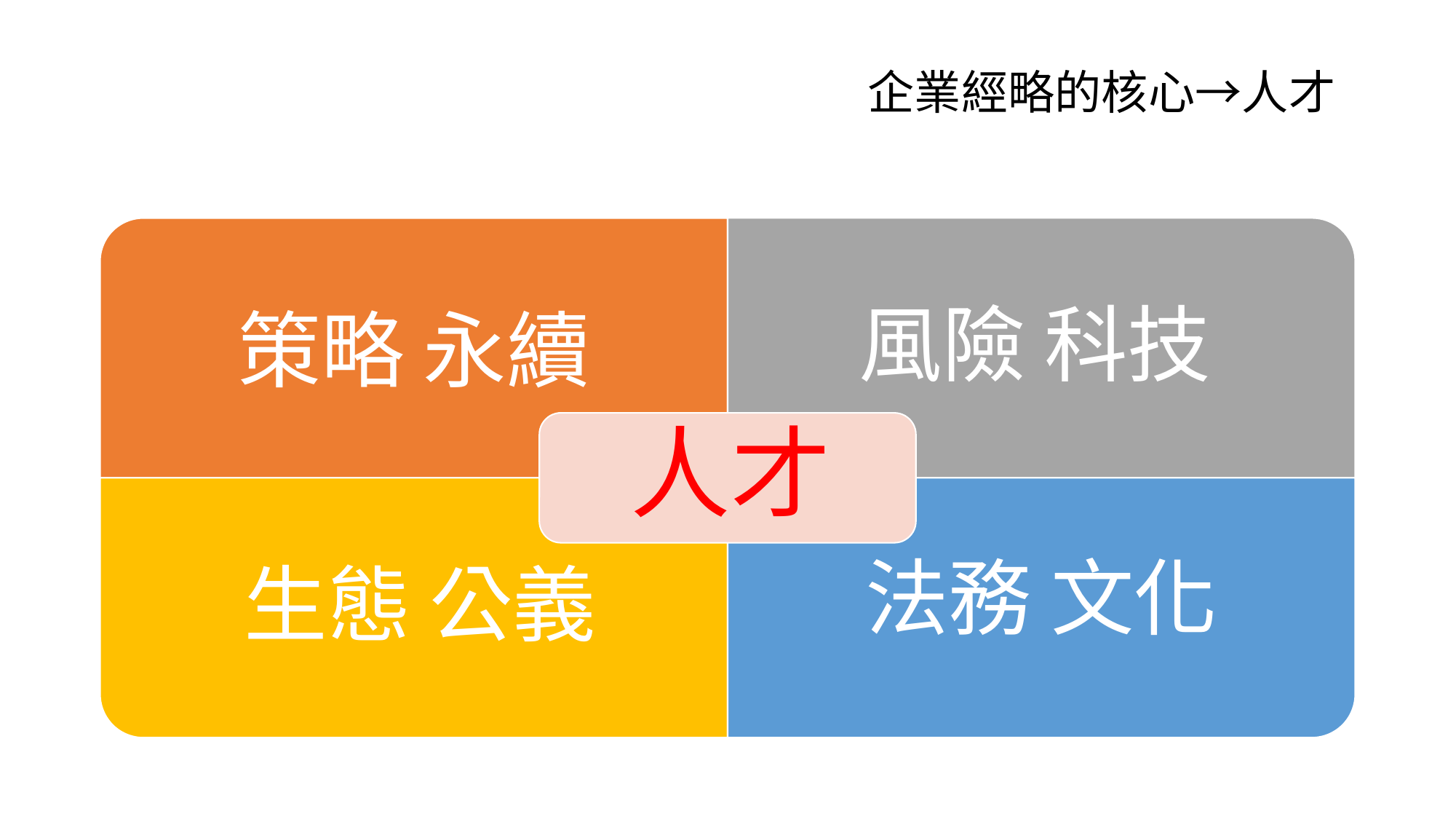

# 企業經略的核心→人才
策略 永續
風險 科技
生態 公義
法務 文化
人才